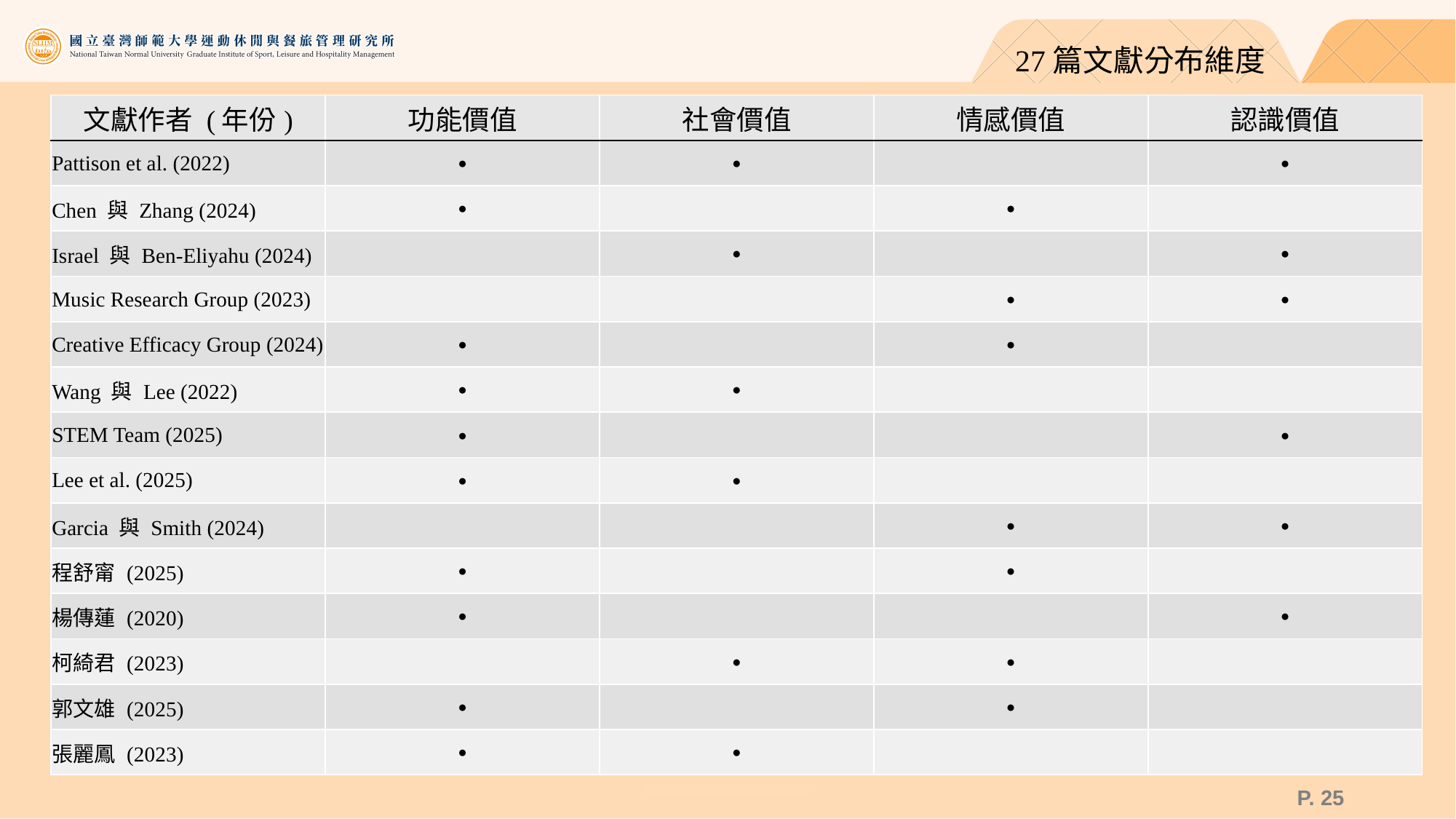

27篇文獻分布維度
| 文獻作者 (年份) | 功能價值 | 社會價值 | 情感價值 | 認識價值 |
| --- | --- | --- | --- | --- |
| Pattison et al. (2022) | ● | ● |  | ● |
| Chen 與 Zhang (2024) | ● |  | ● |  |
| Israel 與 Ben-Eliyahu (2024) |  | ● |  | ● |
| Music Research Group (2023) |  |  | ● | ● |
| Creative Efficacy Group (2024) | ● |  | ● |  |
| Wang 與 Lee (2022) | ● | ● |  |  |
| STEM Team (2025) | ● |  |  | ● |
| Lee et al. (2025) | ● | ● |  |  |
| Garcia 與 Smith (2024) |  |  | ● | ● |
| 程舒甯 (2025) | ● |  | ● |  |
| 楊傳蓮 (2020) | ● |  |  | ● |
| 柯綺君 (2023) |  | ● | ● |  |
| 郭文雄 (2025) | ● |  | ● |  |
| 張麗鳳 (2023) | ● | ● |  |  |
P. 25